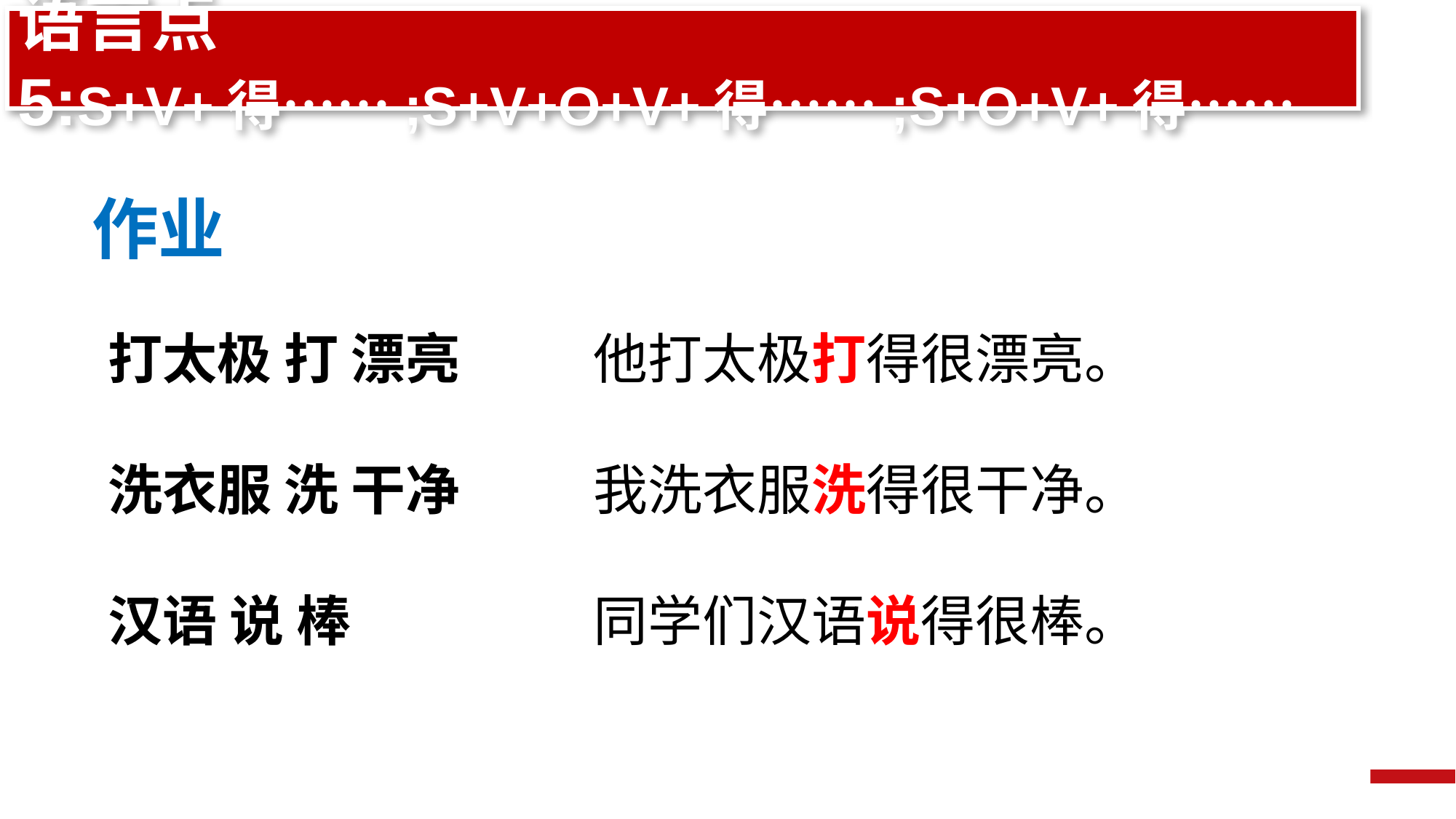

语言点5:S+V+得……;S+V+O+V+得……;S+O+V+得……
作业

打太极 打 漂亮

洗衣服 洗 干净

汉语 说 棒

他打太极打得很漂亮。

我洗衣服洗得很干净。

同学们汉语说得很棒。